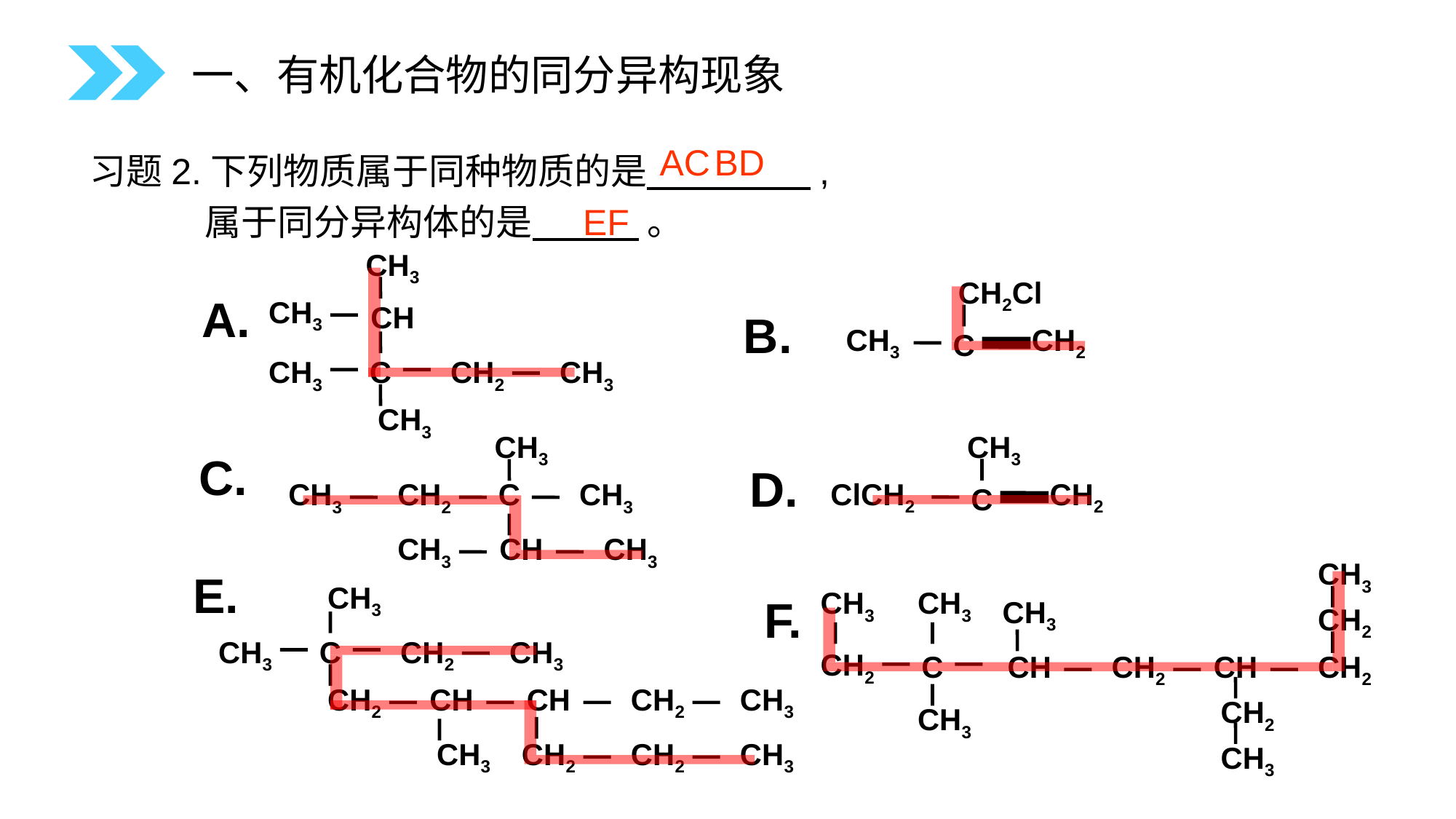

一、有机化合物的同分异构现象
BD
AC
习题2.下列物质属于同种物质的是                    ,
             属于同分异构体的是              。
EF
CH3

CH3
CH

CH3
C
CH2
CH3

CH3

CH2Cl

CH3
CH2
C

A.

B.

CH3

ClCH2
CH2
C

CH3

CH3
CH2
C
CH3

CH3
CH
CH3

C.
D.

CH3
CH3
CH3
CH3

CH2

CH2
C
CH
CH2
CH
CH2

CH2
CH3

CH3

E.

CH3

CH3
C
CH2
CH3

CH2
CH
CH
CH2
CH3

CH3
CH2
CH2
CH3

F.